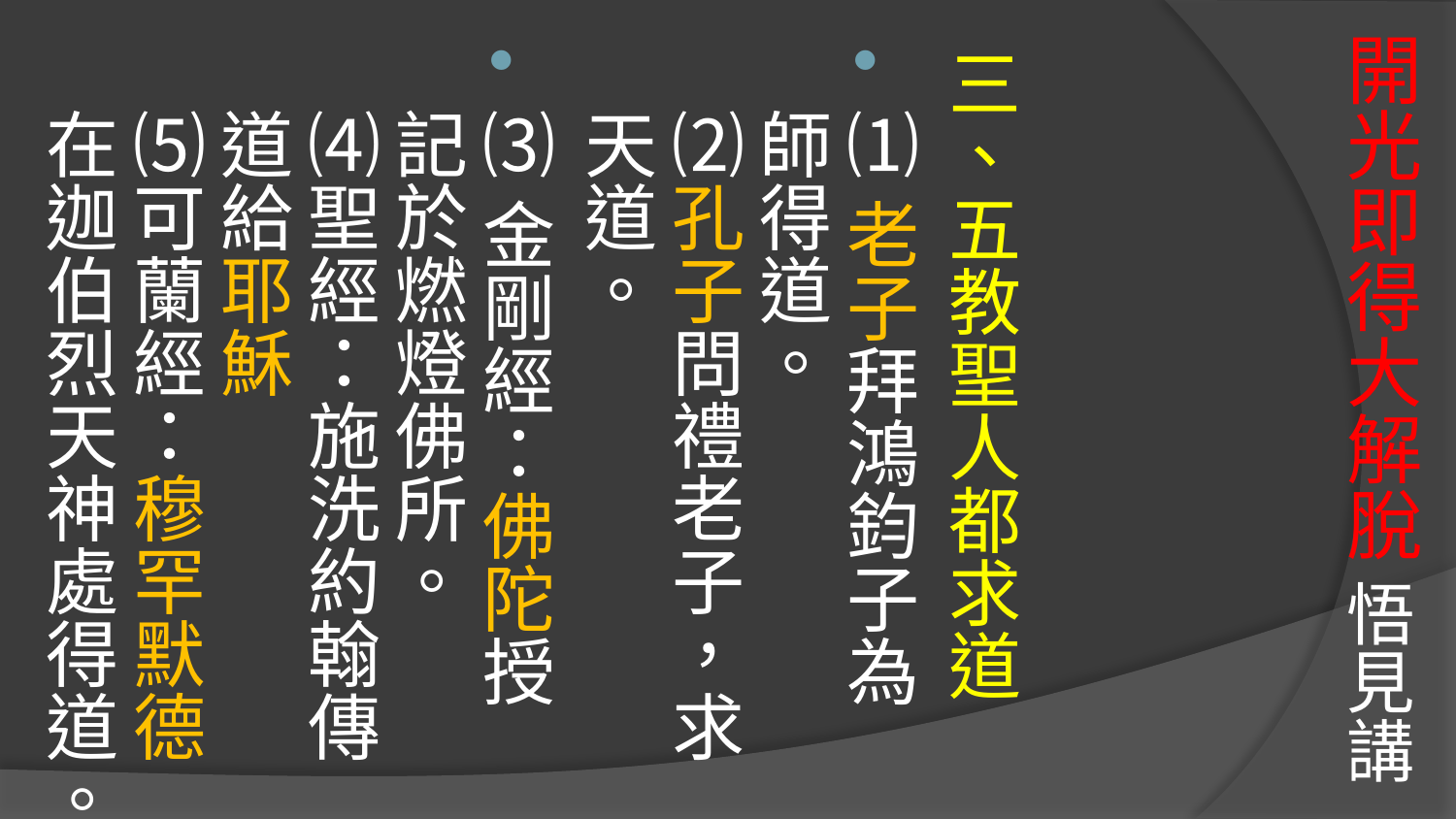

# 開光即得大解脫 悟見講
三、五教聖人都求道
⑴老子拜鴻鈞子為師得道。
⑵孔子問禮老子，求天道。
⑶金剛經：佛陀授記於燃燈佛所。
⑷聖經：施洗約翰傳道給耶穌
⑸可蘭經：穆罕默德在迦伯烈天神處得道。